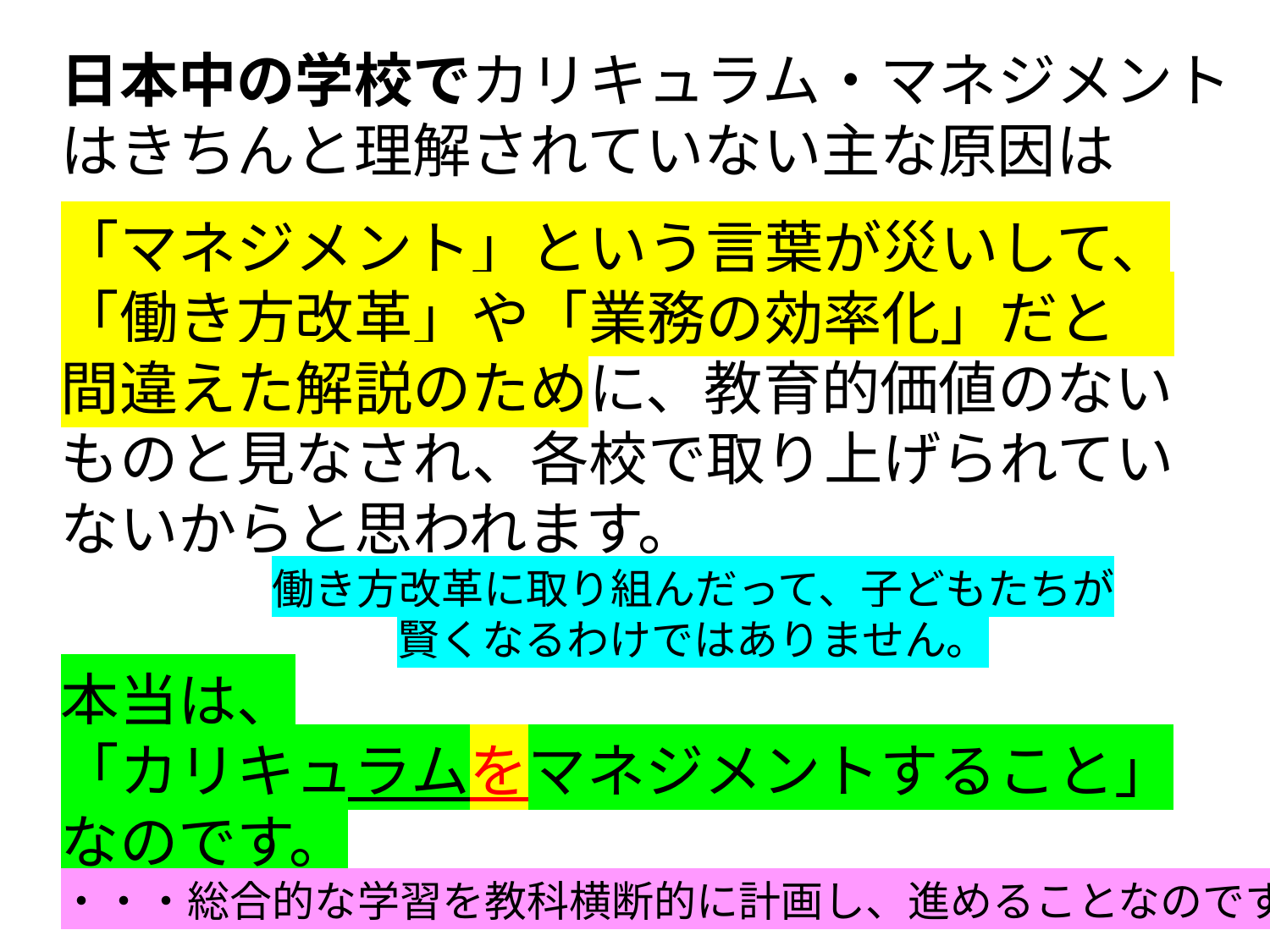

日本中の学校でカリキュラム・マネジメント
はきちんと理解されていない主な原因は

「マネジメント」という言葉が災いして、
「働き方改革」や「業務の効率化」だと、
間違えた解説のために、教育的価値のない
ものと見なされ、各校で取り上げられてい
ないからと思われます。
働き方改革に取り組んだって、子どもたちが
賢くなるわけではありません。
本当は、
「カリキュラムをマネジメントすること」
なのです。
・・・総合的な学習を教科横断的に計画し、進めることなのです。